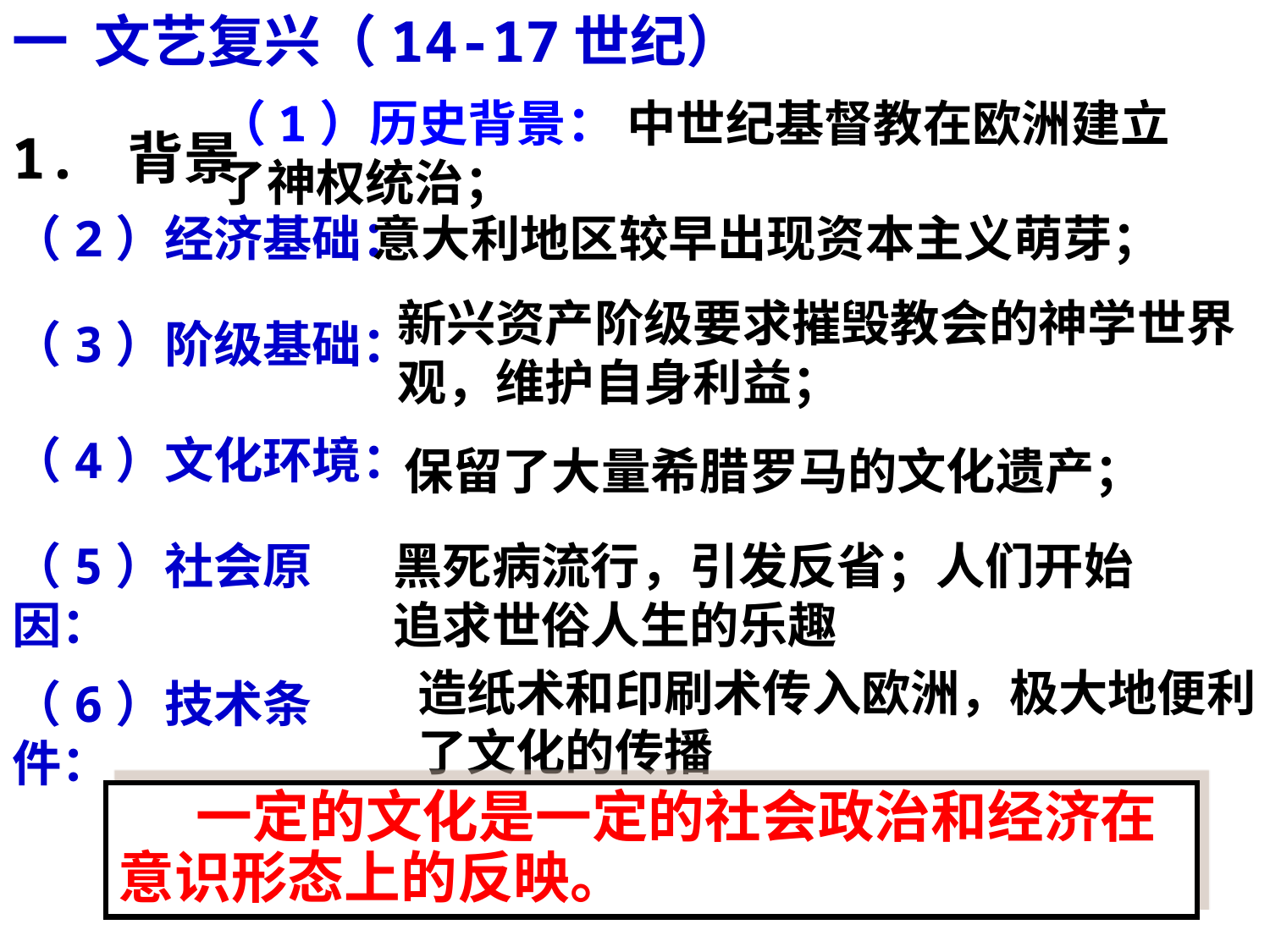

一  文艺复兴（14-17世纪）
（1）历史背景： 中世纪基督教在欧洲建立了神权统治；
1. 背景
（2）经济基础：
意大利地区较早出现资本主义萌芽；
新兴资产阶级要求摧毁教会的神学世界观，维护自身利益；
（3）阶级基础：
（4）文化环境：
保留了大量希腊罗马的文化遗产；
（5）社会原因：
黑死病流行，引发反省；人们开始追求世俗人生的乐趣
造纸术和印刷术传入欧洲，极大地便利了文化的传播
（6）技术条件：
     一定的文化是一定的社会政治和经济在意识形态上的反映。